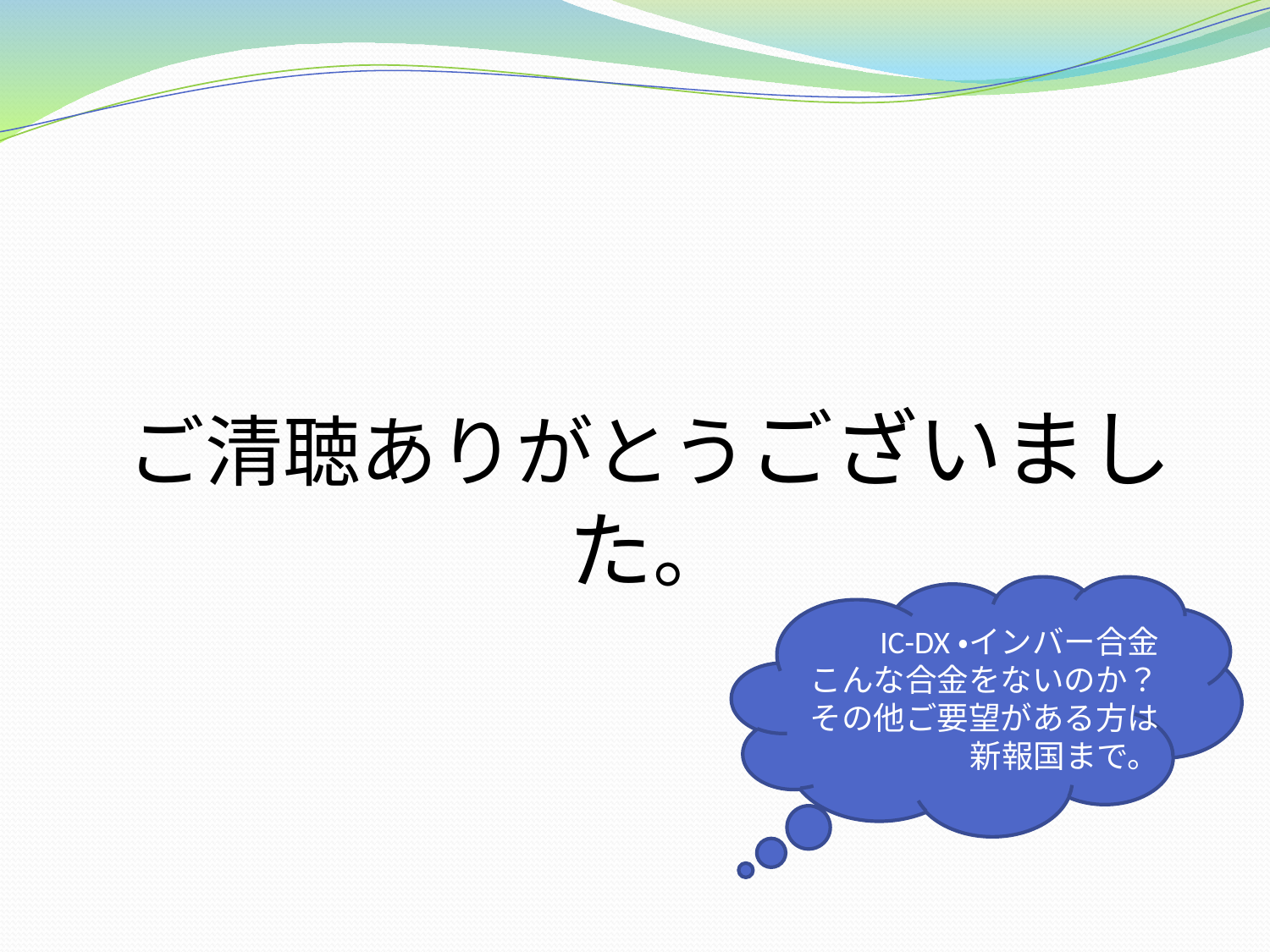

ご清聴ありがとうございました。

IC-DX・インバー合金
こんな合金をないのか？
その他ご要望がある方は
新報国まで。